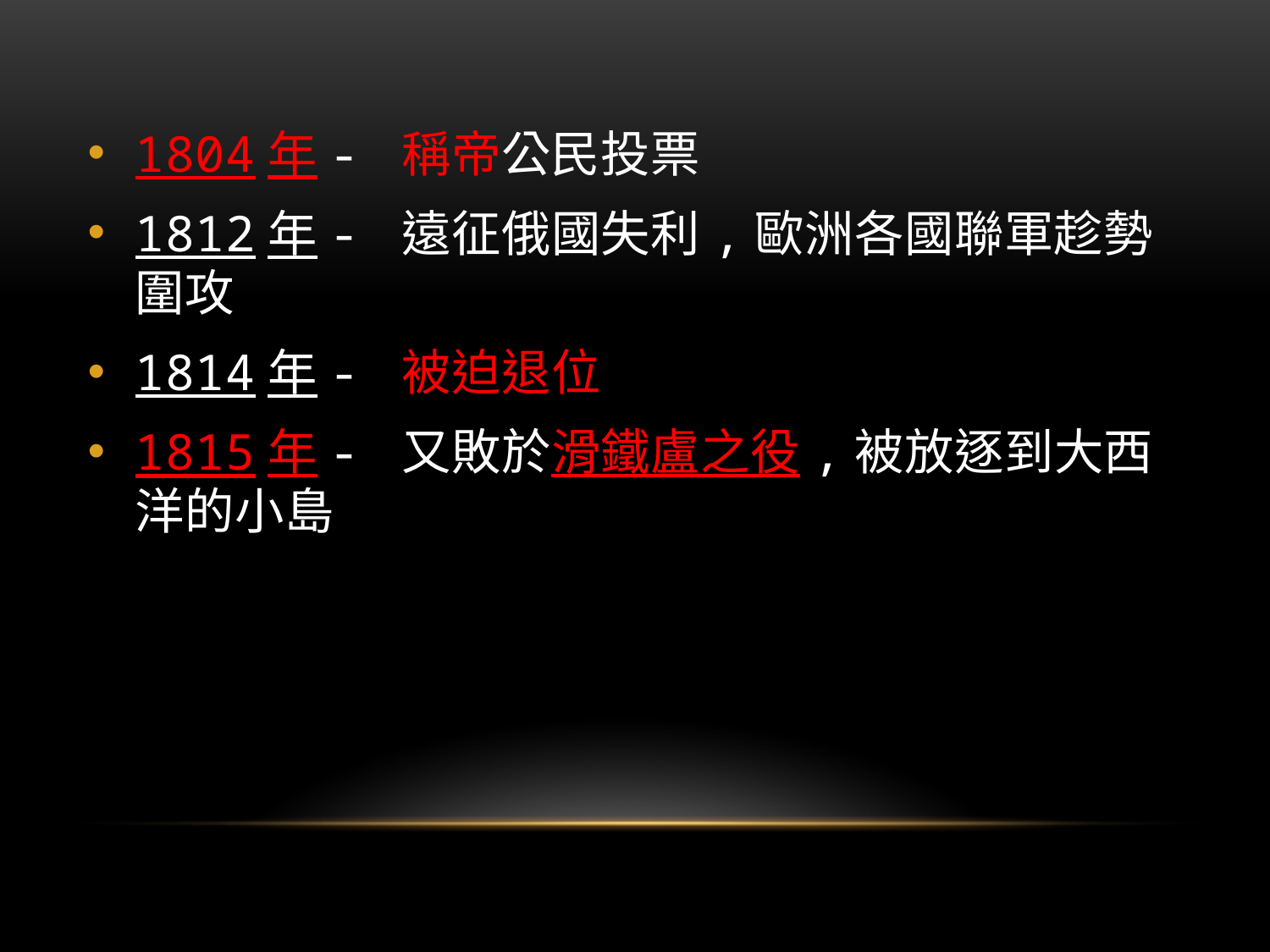

1804年- 稱帝公民投票
1812年- 遠征俄國失利,歐洲各國聯軍趁勢圍攻
1814年- 被迫退位
1815年- 又敗於滑鐵盧之役,被放逐到大西洋的小島